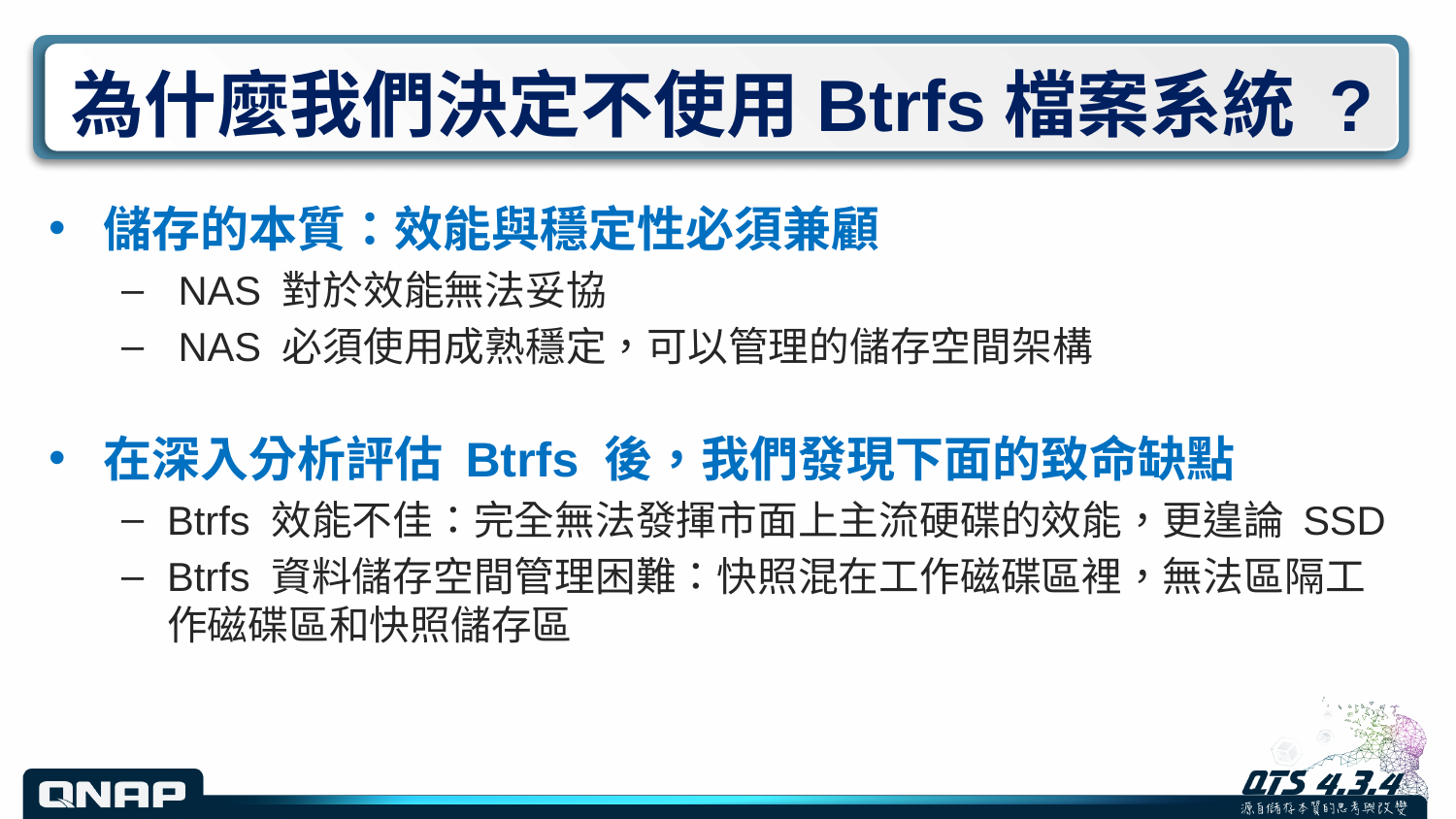

# 為什麼我們決定不使用Btrfs檔案系統 ?
儲存的本質：效能與穩定性必須兼顧
 NAS 對於效能無法妥協
 NAS 必須使用成熟穩定，可以管理的儲存空間架構
在深入分析評估 Btrfs 後，我們發現下面的致命缺點
Btrfs 效能不佳：完全無法發揮市面上主流硬碟的效能，更遑論 SSD
Btrfs 資料儲存空間管理困難：快照混在工作磁碟區裡，無法區隔工作磁碟區和快照儲存區